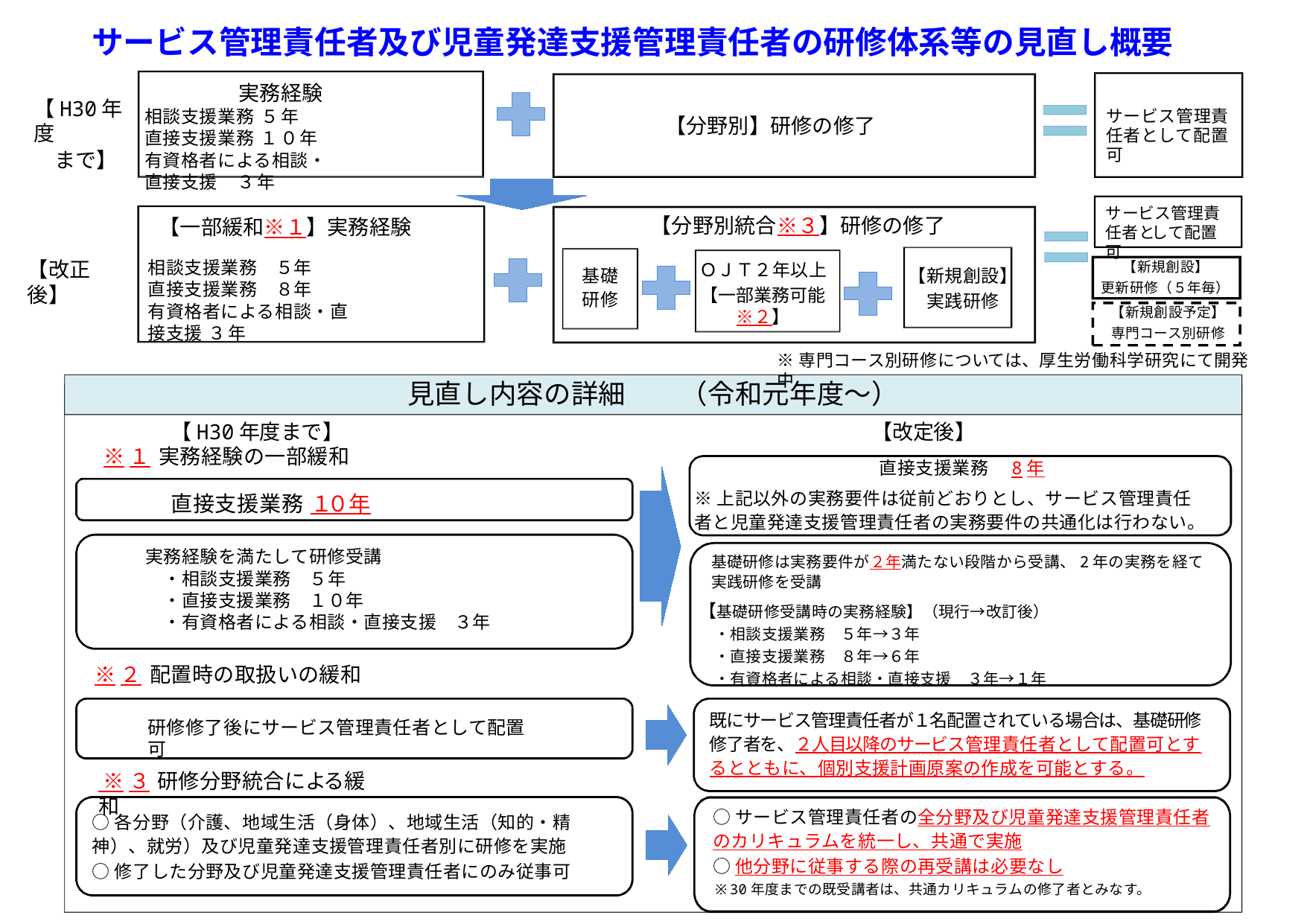

# サービス管理責任者及び児童発達支援管理責任者の研修体系等の見直し概要

実務経験
相談支援業務 ５年
直接支援業務 １０年
有資格者による相談・直接支援　３年

【H30年度
　まで】
サービス管理責任者として配置可

【分野別】研修の修了

サービス管理責 任者として配置可

【分野別統合※３】研修の修了
【一部緩和※１】実務経験

相談支援業務　５年
直接支援業務　８年
有資格者による相談・直接支援 ３年

【新規創設】
更新研修（５年毎）
【改正後】
ＯＪＴ２年以上
【一部業務可能※２】

【新規創設】
実践研修
基礎 研修

【新規創設予定】
専門コース別研修
※専門コース別研修については、厚生労働科学研究にて開発中

見直し内容の詳細　　（令和元年度～）

直接支援業務　8年
【H30年度まで】
【改定後】
※１ 実務経験の一部緩和

※上記以外の実務要件は従前どおりとし、サービス管理責任者と児童発達支援管理責任者の実務要件の共通化は行わない。
直接支援業務 １０年

実務経験を満たして研修受講
・相談支援業務　５年
・直接支援業務　１０年
・有資格者による相談・直接支援　３年
基礎研修は実務要件が２年満たない段階から受講、2年の実務を経て実践研修を受講
【基礎研修受講時の実務経験】（現行→改訂後）
　・相談支援業務　５年→３年
　・直接支援業務　８年→６年
　・有資格者による相談・直接支援　３年→１年

※２ 配置時の取扱いの緩和

既にサービス管理責任者が１名配置されている場合は、基礎研修修了者を、２人目以降のサービス管理責任者として配置可とするとともに、個別支援計画原案の作成を可能とする。
研修修了後にサービス管理責任者として配置可

 ※３ 研修分野統合による緩和

○サービス管理責任者の全分野及び児童発達支援管理責任者のカリキュラムを統一し、共通で実施
○他分野に従事する際の再受講は必要なし
※30年度までの既受講者は、共通カリキュラムの修了者とみなす。
○各分野（介護、地域生活（身体）、地域生活（知的・精神）、就労）及び児童発達支援管理責任者別に研修を実施
○修了した分野及び児童発達支援管理責任者にのみ従事可